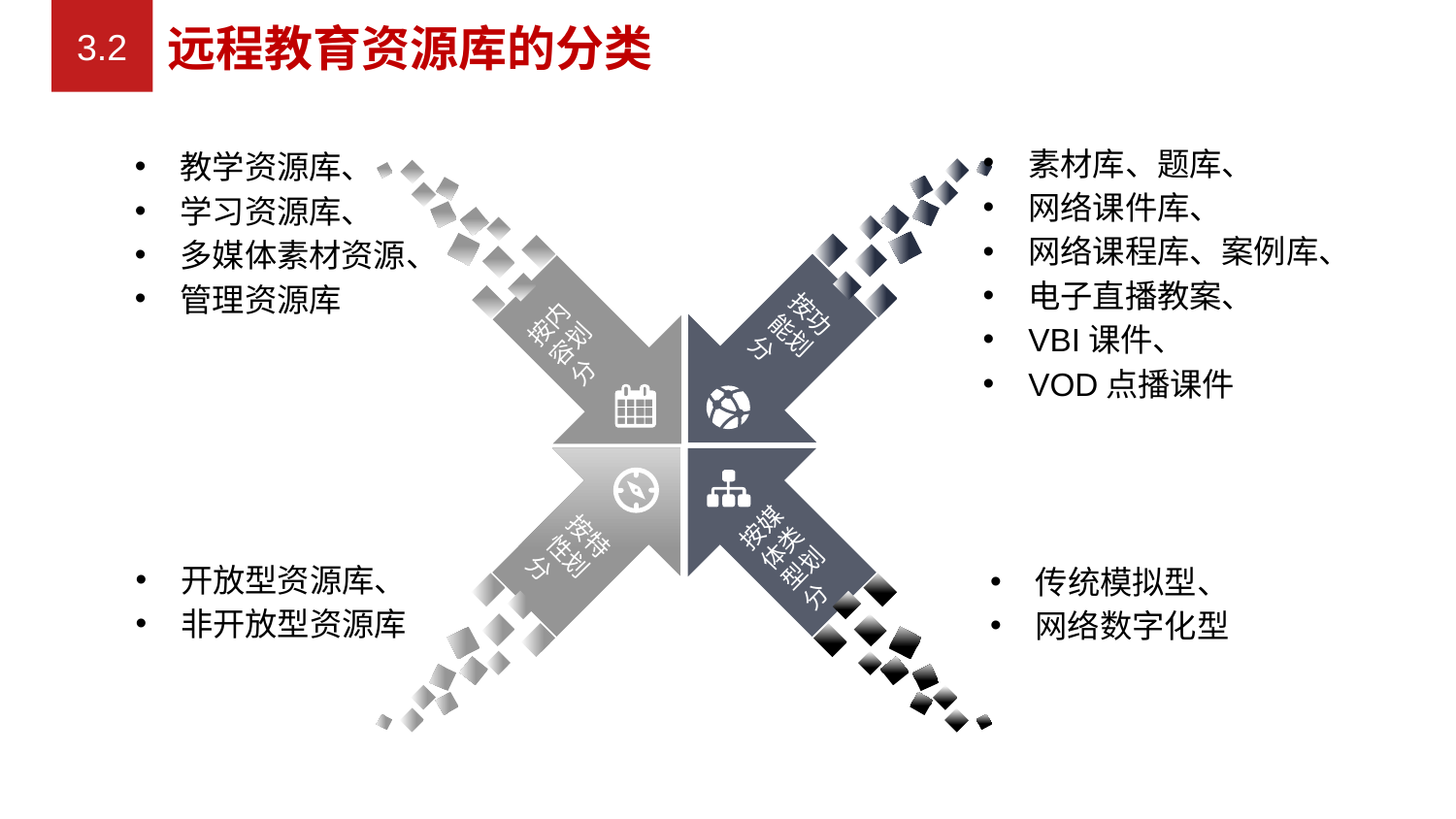

3.2
远程教育资源库的分类
素材库、题库、
网络课件库、
网络课程库、案例库、
电子直播教案、
VBI课件、
VOD点播课件
教学资源库、
学习资源库、
多媒体素材资源、
管理资源库

按功能划分
按内容划分
按媒体类型划分
按特性划分
开放型资源库、
非开放型资源库
传统模拟型、
网络数字化型